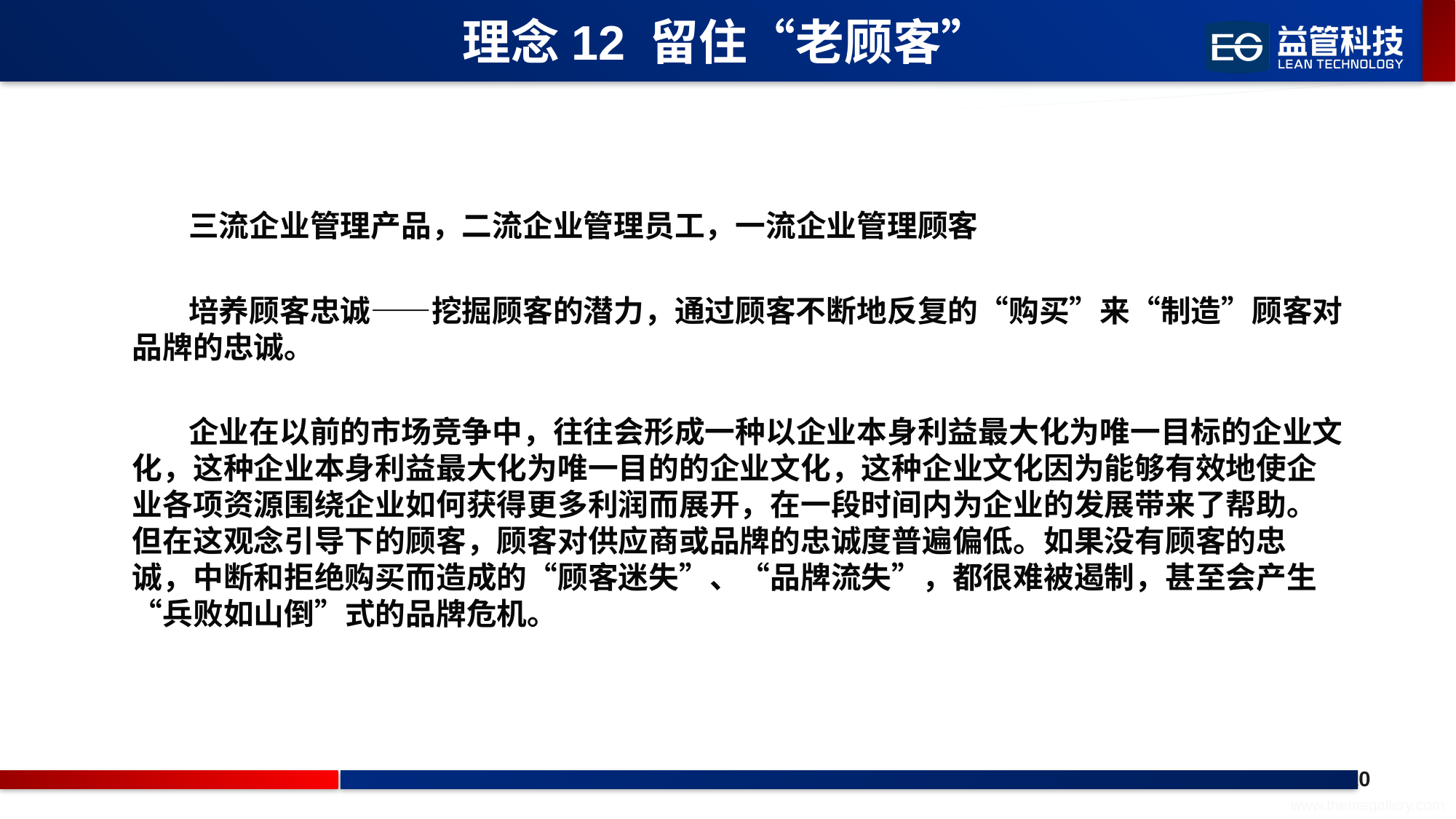

# 理念12 留住“老顾客”

             三流企业管理产品，二流企业管理员工，一流企业管理顾客

             培养顾客忠诚——挖掘顾客的潜力，通过顾客不断地反复的“购买”来“制造”顾客对品牌的忠诚。

             企业在以前的市场竞争中，往往会形成一种以企业本身利益最大化为唯一目标的企业文化，这种企业本身利益最大化为唯一目的的企业文化，这种企业文化因为能够有效地使企业各项资源围绕企业如何获得更多利润而展开，在一段时间内为企业的发展带来了帮助。但在这观念引导下的顾客，顾客对供应商或品牌的忠诚度普遍偏低。如果没有顾客的忠诚，中断和拒绝购买而造成的“顾客迷失”、“品牌流失”，都很难被遏制，甚至会产生“兵败如山倒”式的品牌危机。